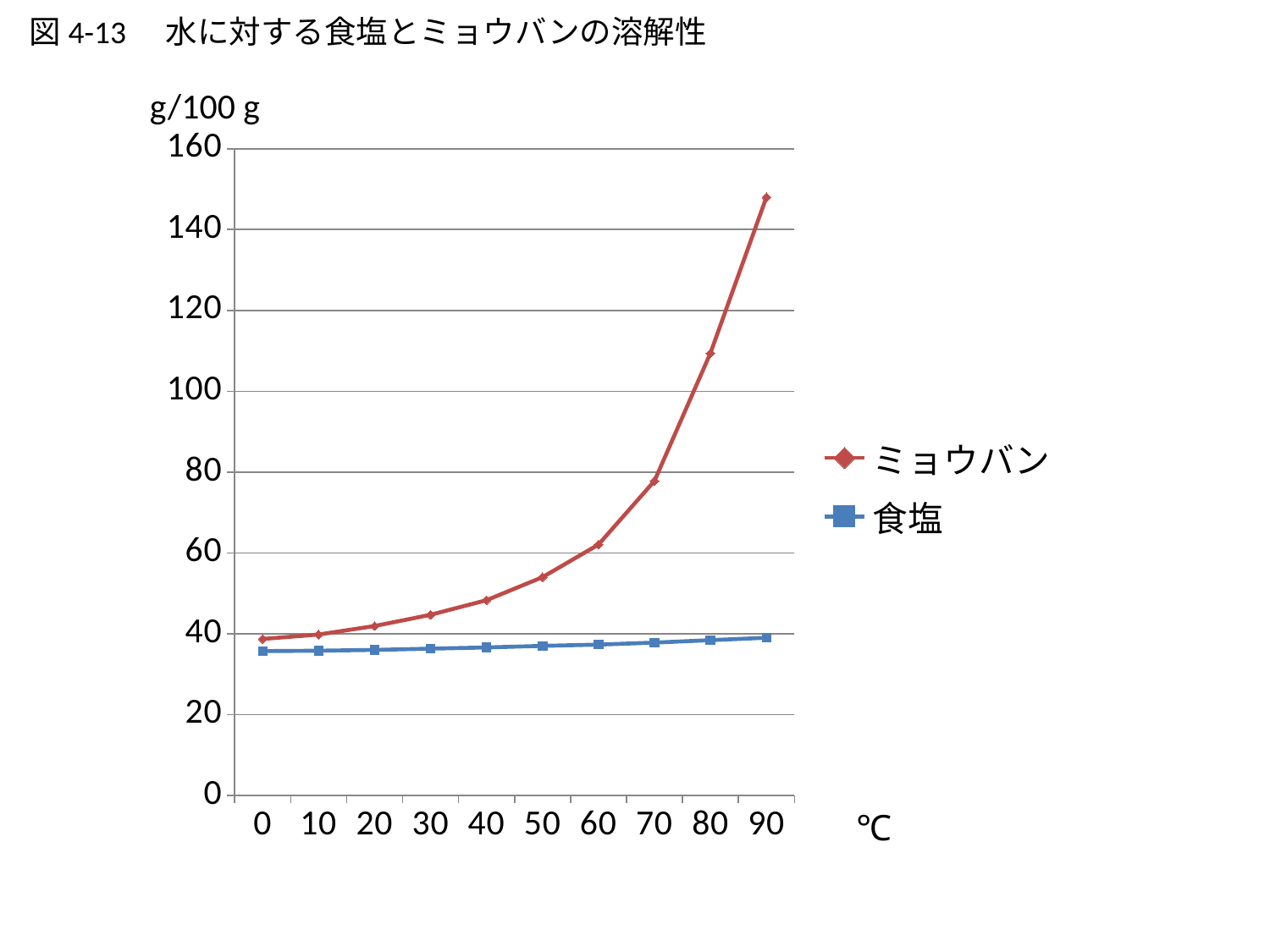

図4-13　水に対する食塩とミョウバンの溶解性
g/100 g

### Chart

| Category |  |  |
|---|---|---|
| 0 | 35.7 | 3.0 |
| 10 | 35.8 | 4.0 |
| 20 | 36.0 | 5.9 |
| 30 | 36.3 | 8.39 |
| 40 | 36.6 | 11.7 |
| 50 | 37.0 | 17.0 |
| 60 | 37.3 | 24.75 |
| 70 | 37.8 | 40.0 |
| 80 | 38.4 | 71.0 |
| 90 | 39.0 | 109.0 |
℃